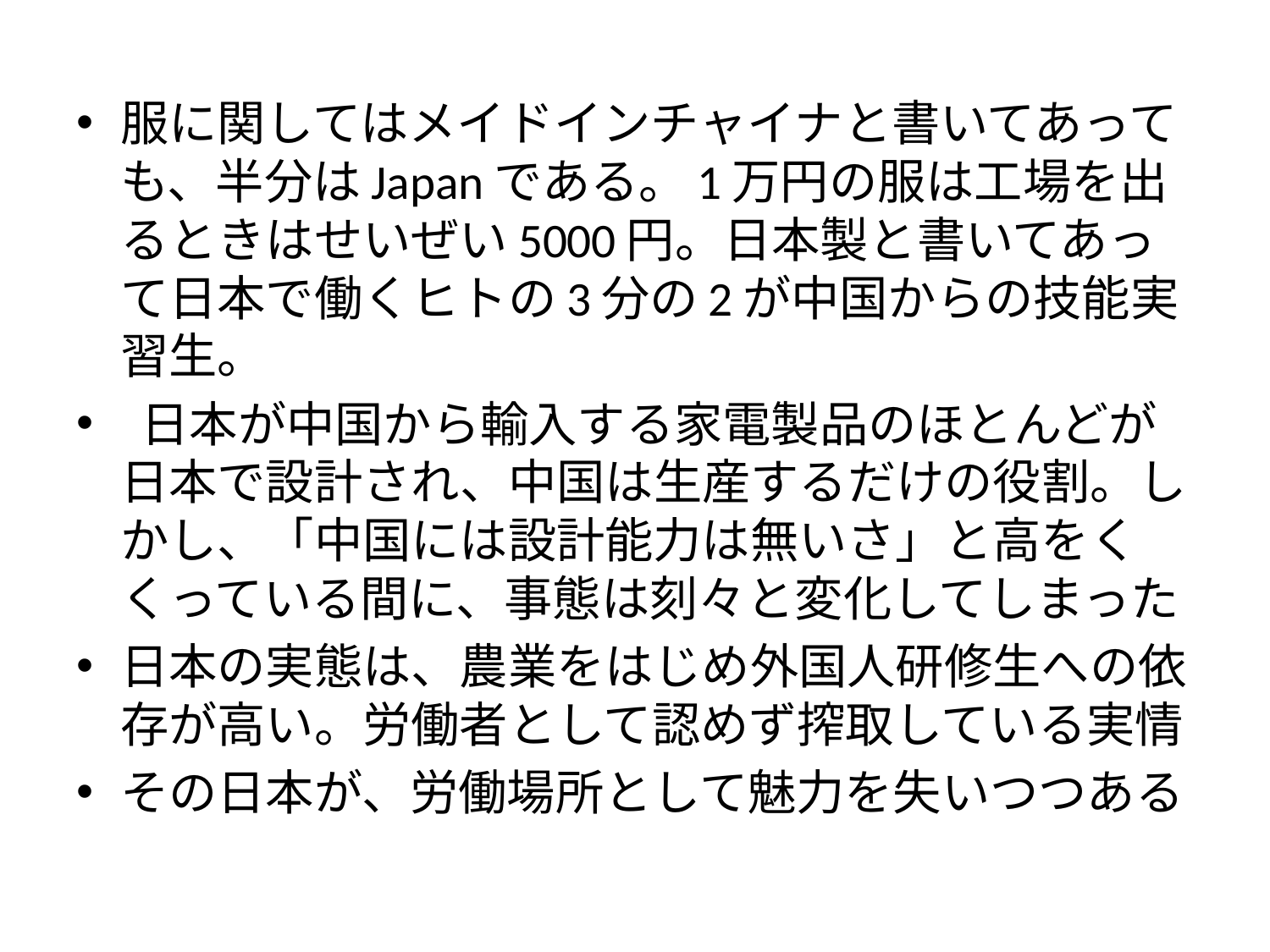

服に関してはメイドインチャイナと書いてあっても、半分はJapanである。1万円の服は工場を出るときはせいぜい5000円。日本製と書いてあって日本で働くヒトの3分の2が中国からの技能実習生。
 日本が中国から輸入する家電製品のほとんどが日本で設計され、中国は生産するだけの役割。しかし、「中国には設計能力は無いさ」と高をくくっている間に、事態は刻々と変化してしまった
日本の実態は、農業をはじめ外国人研修生への依存が高い。労働者として認めず搾取している実情
その日本が、労働場所として魅力を失いつつある